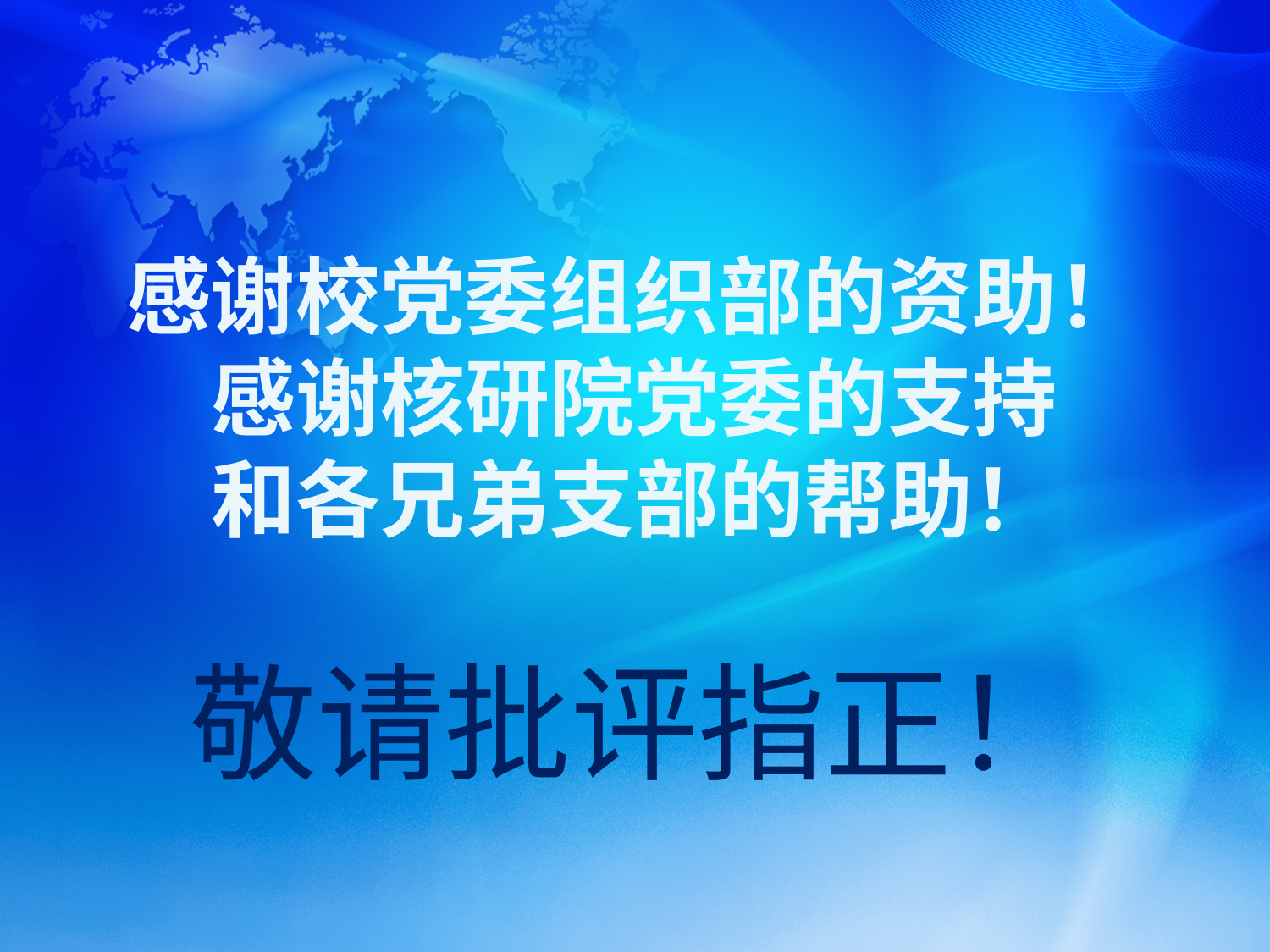

# 感谢校党委组织部的资助！ 感谢核研院党委的支持 和各兄弟支部的帮助！
敬请批评指正！